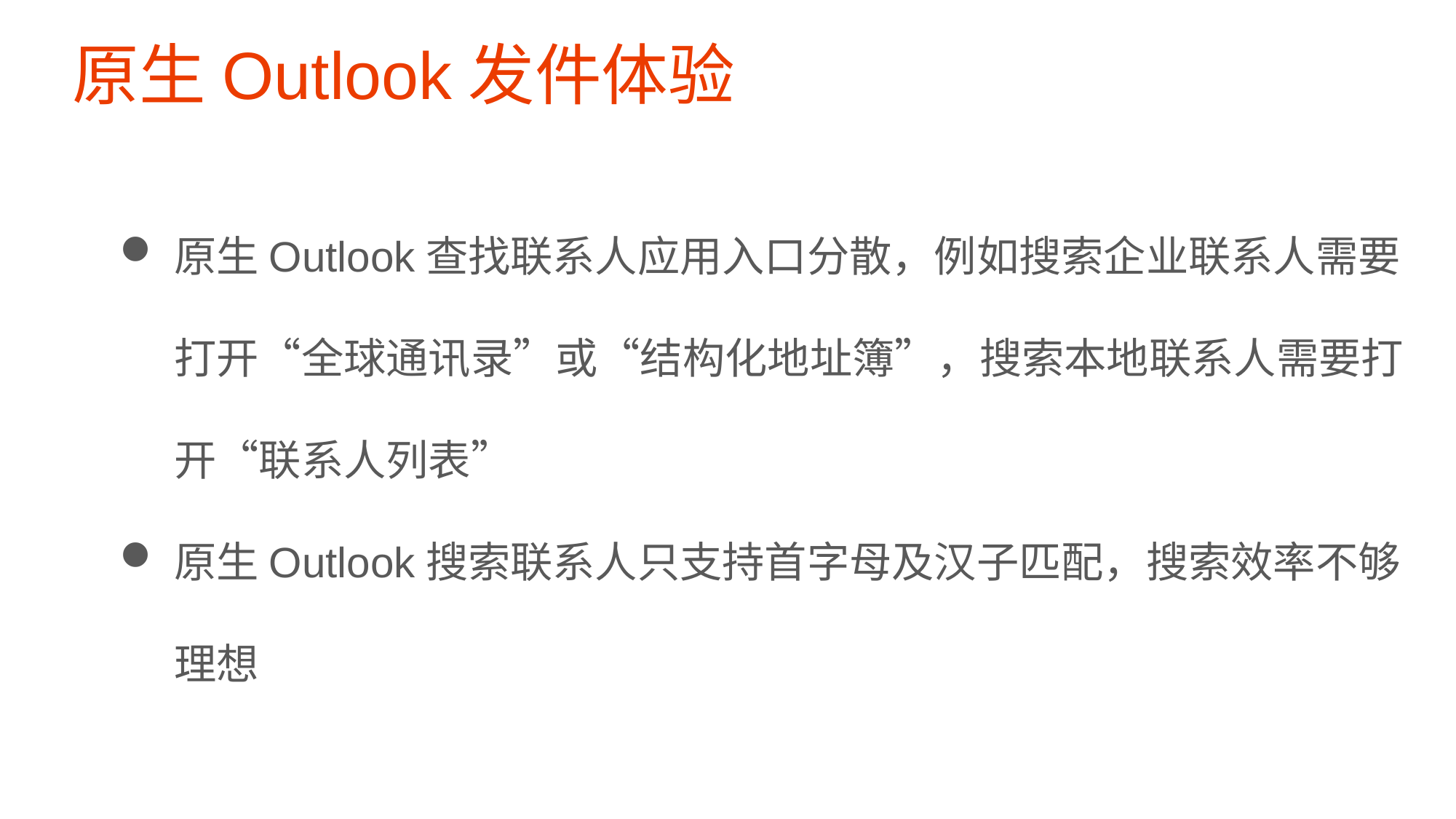

原生Outlook发件体验
原生Outlook查找联系人应用入口分散，例如搜索企业联系人需要打开“全球通讯录”或“结构化地址簿”，搜索本地联系人需要打开“联系人列表”
原生Outlook搜索联系人只支持首字母及汉子匹配，搜索效率不够理想